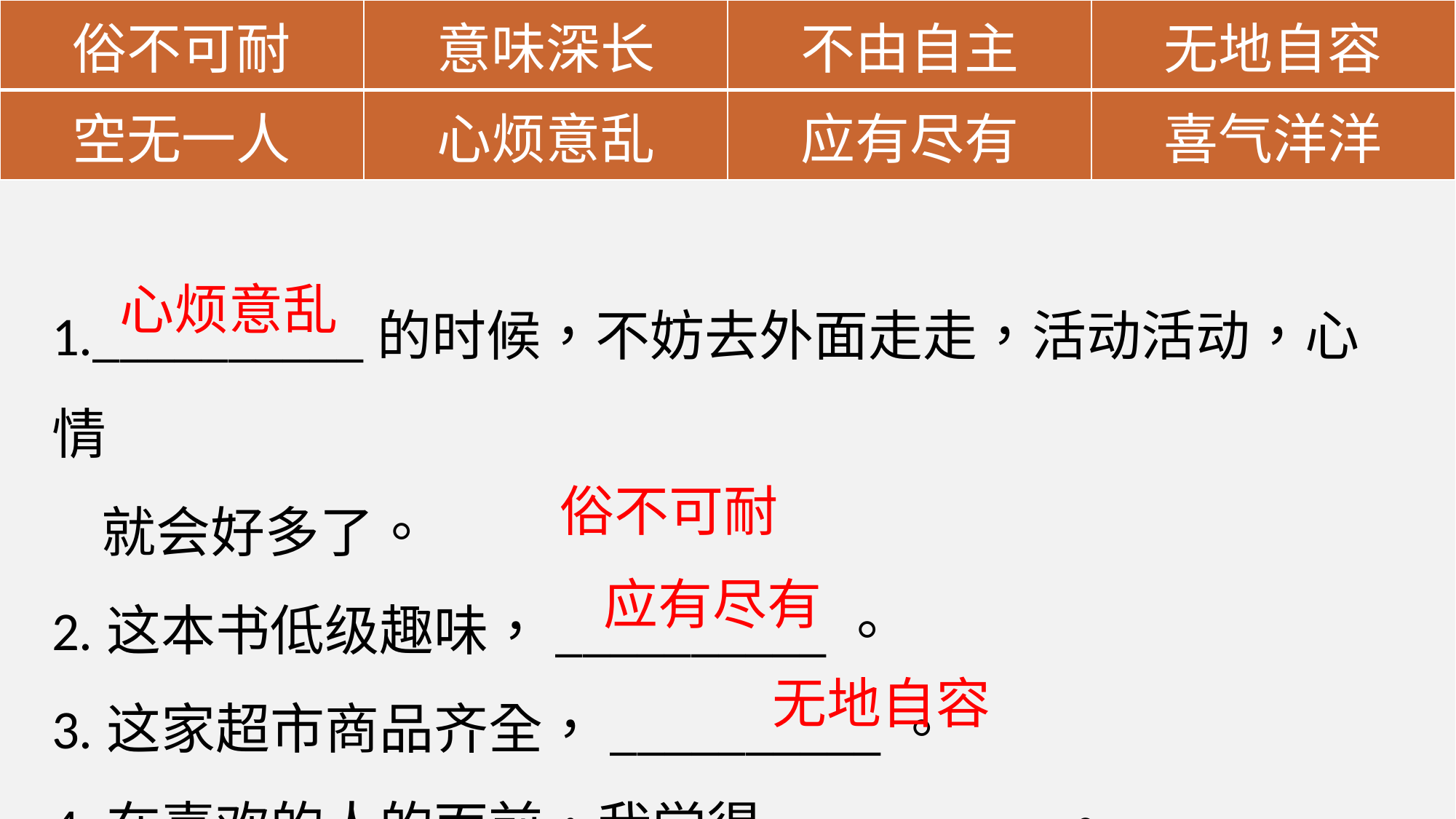

| 俗不可耐 | 意味深长 | 不由自主 | 无地自容 |
| --- | --- | --- | --- |
| 空无一人 | 心烦意乱 | 应有尽有 | 喜气洋洋 |
1.__________的时候，不妨去外面走走，活动活动，心情
   就会好多了。
2.这本书低级趣味，__________。
3.这家超市商品齐全，__________。
4.在喜欢的人的面前，我觉得__________。
心烦意乱
俗不可耐
应有尽有
无地自容